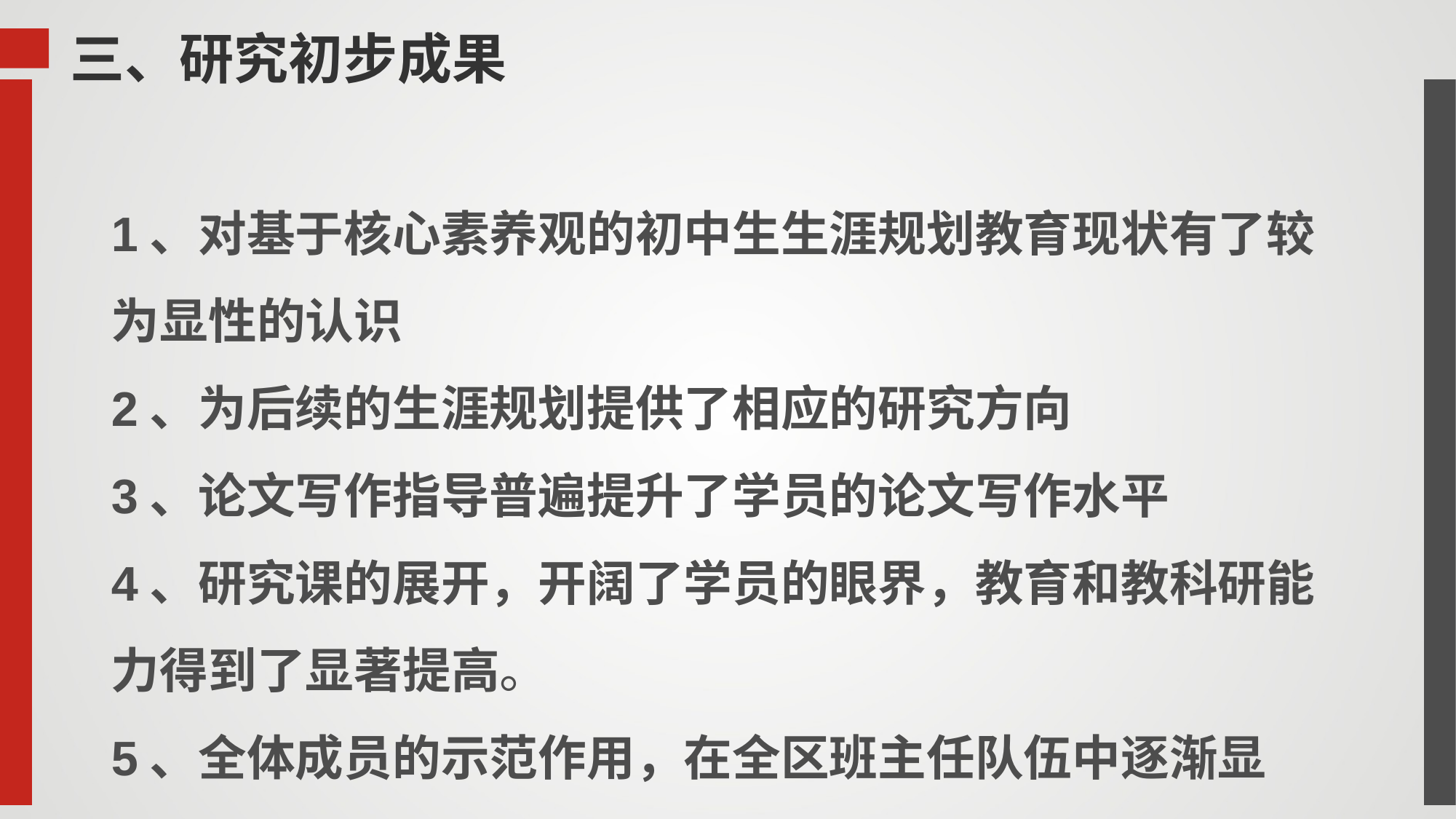

三、研究初步成果

1、对基于核心素养观的初中生生涯规划教育现状有了较为显性的认识
2、为后续的生涯规划提供了相应的研究方向
3、论文写作指导普遍提升了学员的论文写作水平
4、研究课的展开，开阔了学员的眼界，教育和教科研能力得到了显著提高。
5、全体成员的示范作用，在全区班主任队伍中逐渐显现。